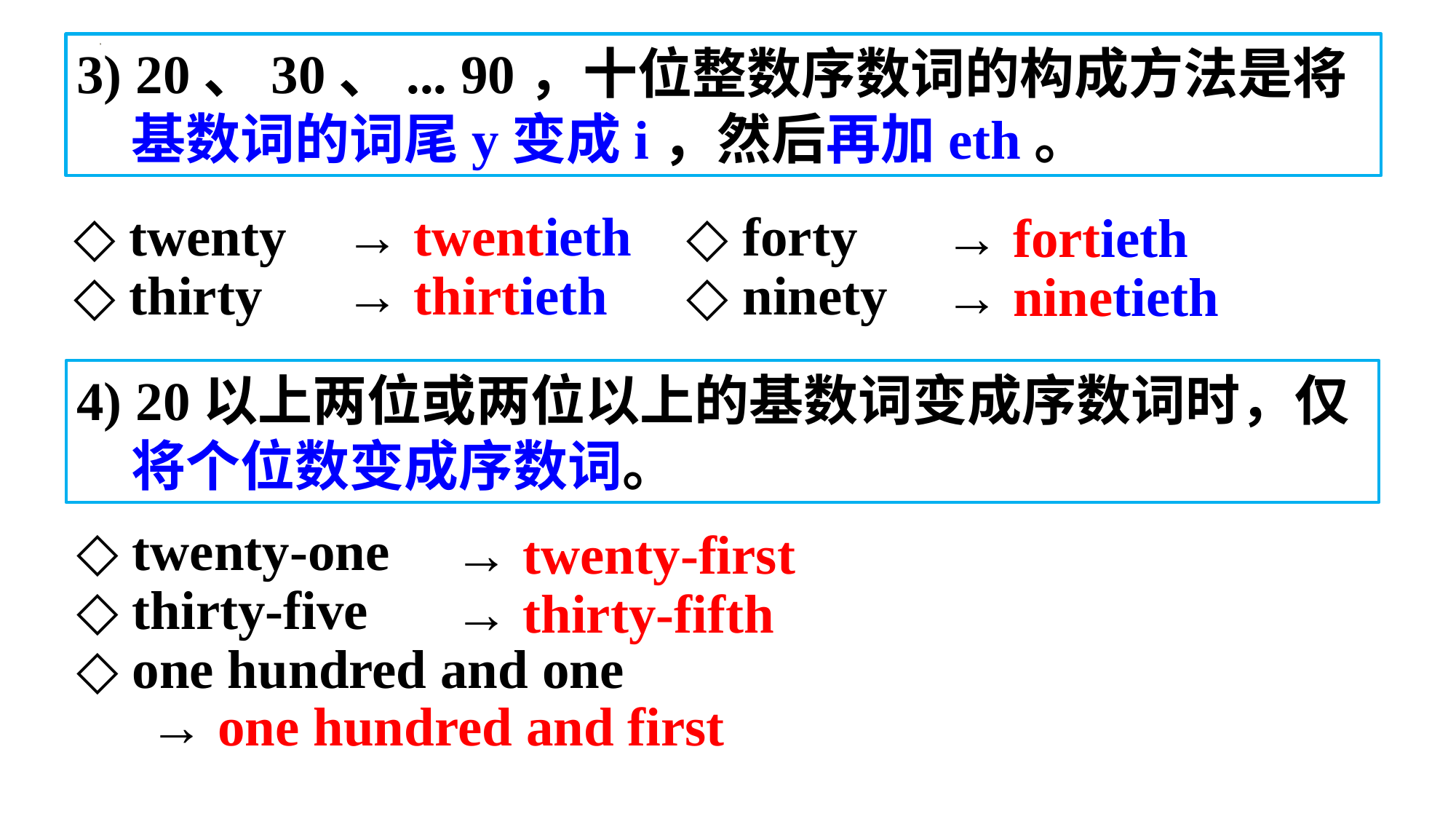

3) 20、30、... 90，十位整数序数词的构成方法是将基数词的词尾y变成i，然后再加eth。
◇ twenty
◇ thirty
→ twentieth
→ thirtieth
◇ forty
◇ ninety
→ fortieth
→ ninetieth
4) 20以上两位或两位以上的基数词变成序数词时，仅将个位数变成序数词。
◇ twenty-one
◇ thirty-five
◇ one hundred and one
→ twenty-first
→ thirty-fifth
→ one hundred and first